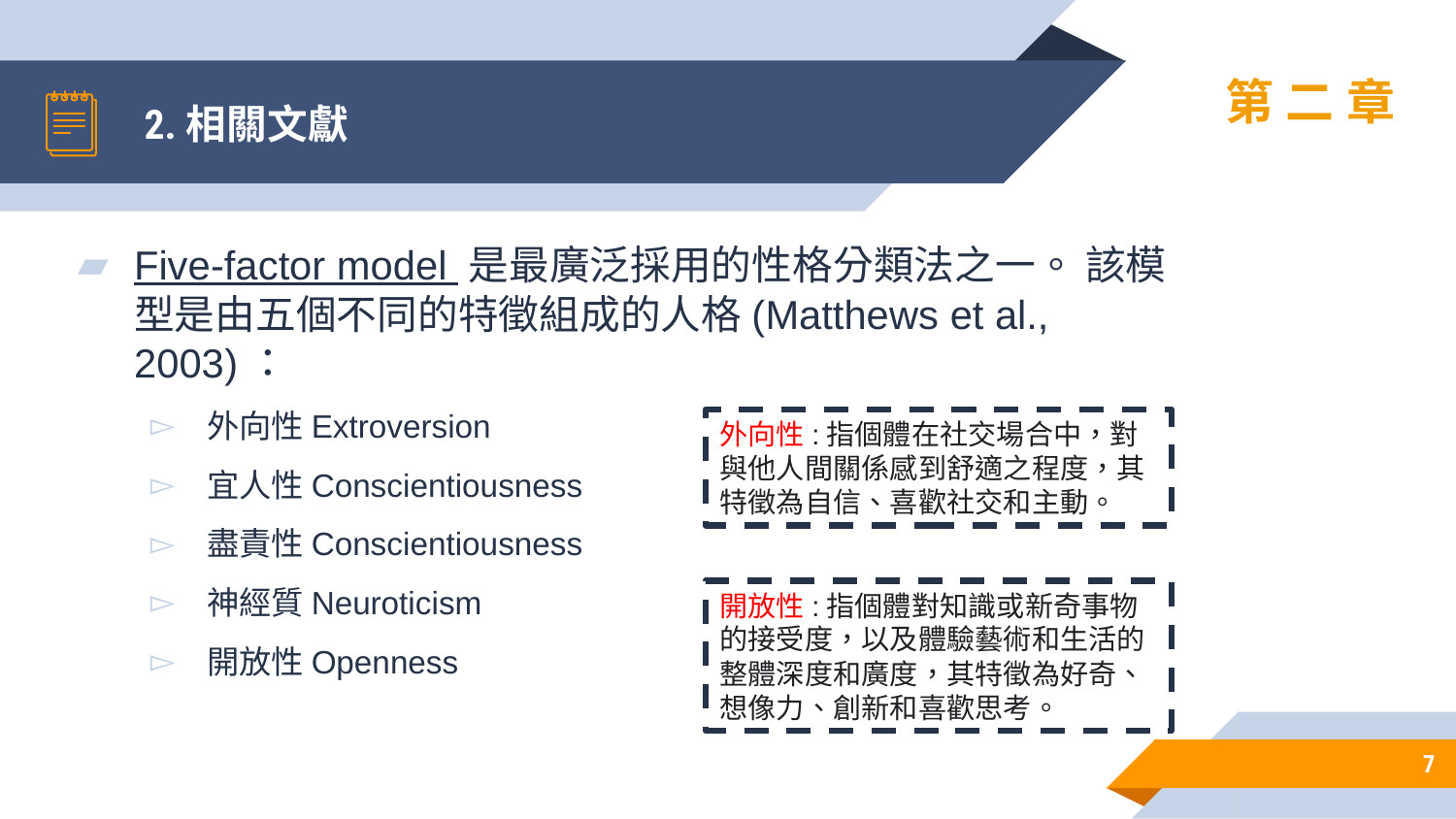

# 2.相關文獻
第二章

Five-factor model 是最廣泛採用的性格分類法之一。 該模型是由五個不同的特徵組成的人格(Matthews et al., 2003)：
外向性Extroversion
宜人性Conscientiousness
盡責性Conscientiousness
神經質Neuroticism
開放性Openness
外向性:指個體在社交場合中，對與他人間關係感到舒適之程度，其特徵為自信、喜歡社交和主動。
開放性:指個體對知識或新奇事物的接受度，以及體驗藝術和生活的整體深度和廣度，其特徵為好奇、想像力、創新和喜歡思考。
7